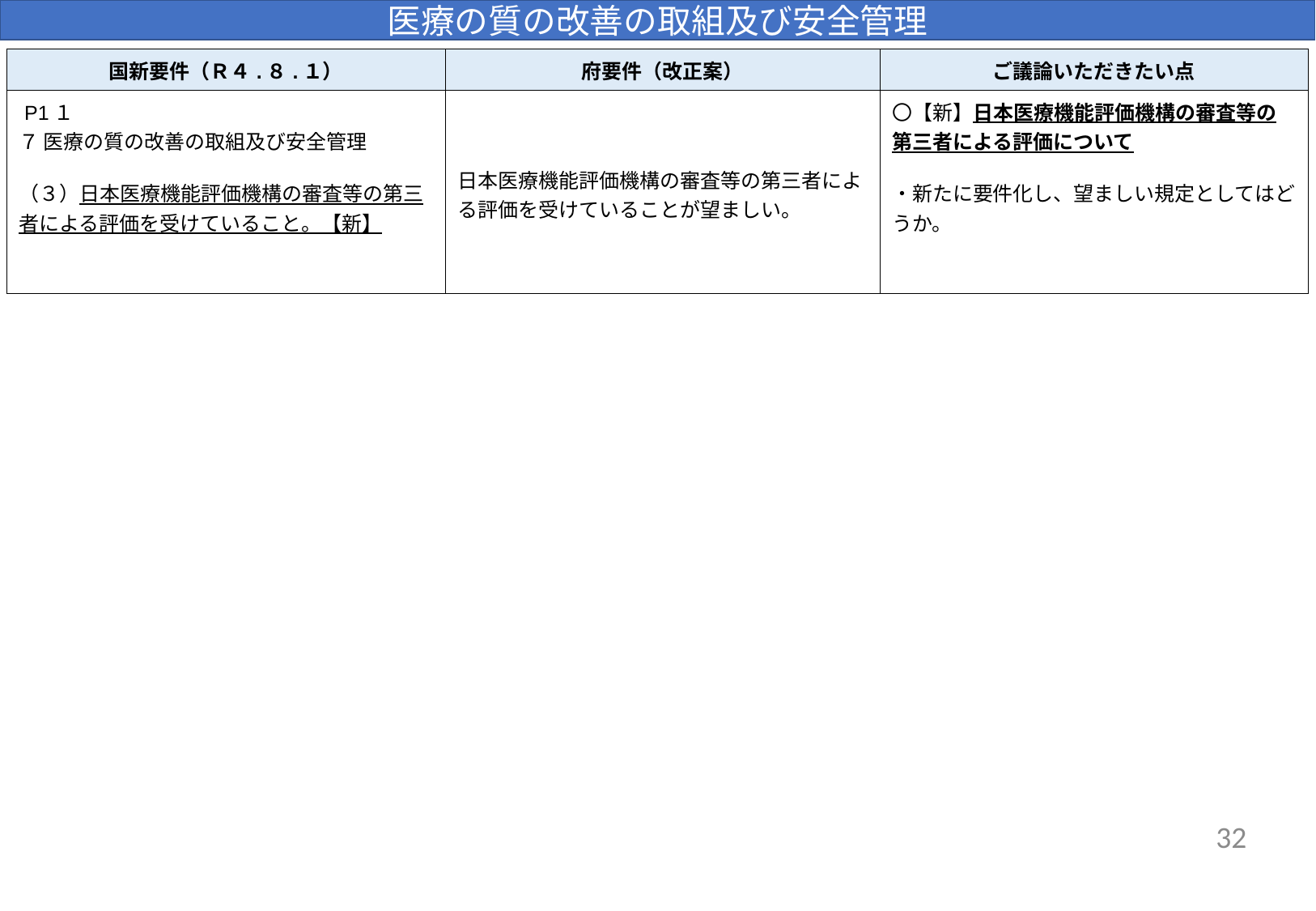

医療の質の改善の取組及び安全管理
| 国新要件（Ｒ４.８.１） | 府要件（改正案） | ご議論いただきたい点 |
| --- | --- | --- |
| P1１ ７ 医療の質の改善の取組及び安全管理 （３）日本医療機能評価機構の審査等の第三者による評価を受けていること。【新】 | 日本医療機能評価機構の審査等の第三者による評価を受けていることが望ましい。 | 〇【新】日本医療機能評価機構の審査等の第三者による評価について ・新たに要件化し、望ましい規定としてはどうか。 |
32